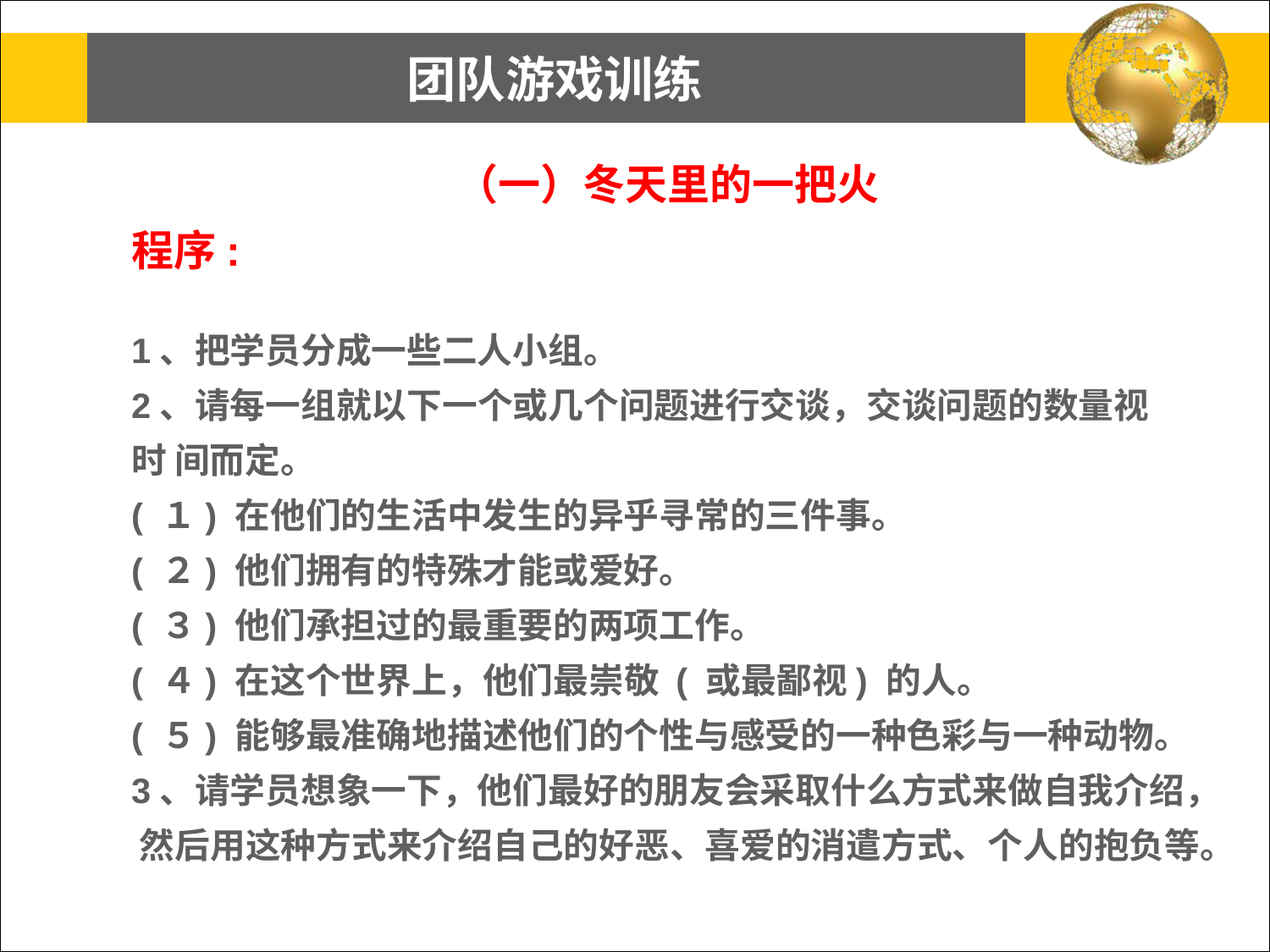

# 团队游戏训练
（一）冬天里的一把火
程序:

1、把学员分成一些二人小组。
2、请每一组就以下一个或几个问题进行交谈，交谈问题的数量视时 间而定。
( １) 在他们的生活中发生的异乎寻常的三件事。
( ２) 他们拥有的特殊才能或爱好。
( ３) 他们承担过的最重要的两项工作。
( ４) 在这个世界上，他们最崇敬 ( 或最鄙视) 的人。
( ５) 能够最准确地描述他们的个性与感受的一种色彩与一种动物。
3、请学员想象一下，他们最好的朋友会采取什么方式来做自我介绍，  然后用这种方式来介绍自己的好恶、喜爱的消遣方式、个人的抱负等。